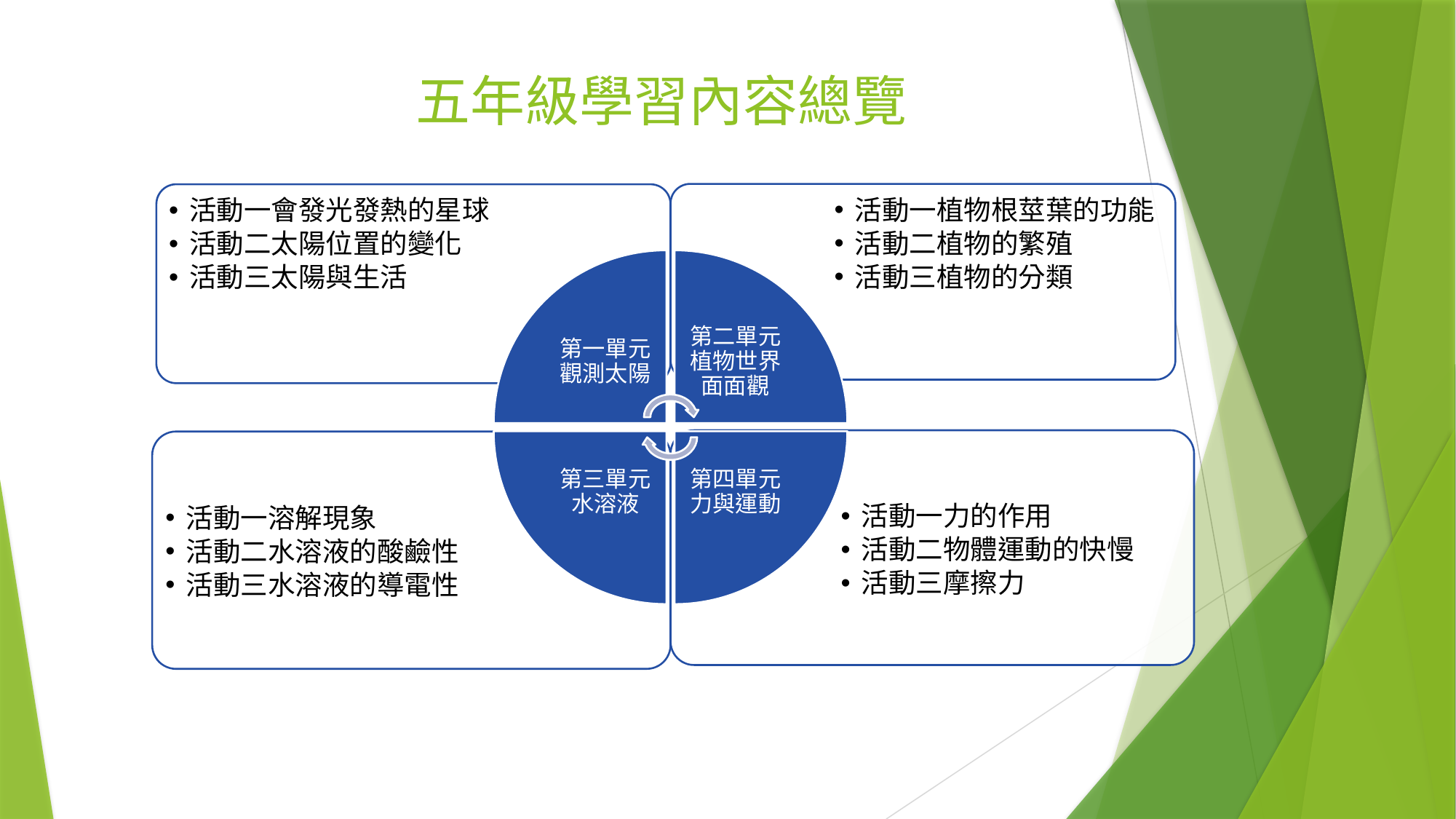

# 五年級學習內容總覽

活動一植物根莖葉的功能
活動二植物的繁殖
活動三植物的分類
活動一會發光發熱的星球
活動二太陽位置的變化
活動三太陽與生活

第一單元觀測太陽
第二單元植物世界面面觀

第三單元水溶液

第四單元力與運動

活動一力的作用
活動二物體運動的快慢
活動三摩擦力
活動一溶解現象
活動二水溶液的酸鹼性
活動三水溶液的導電性